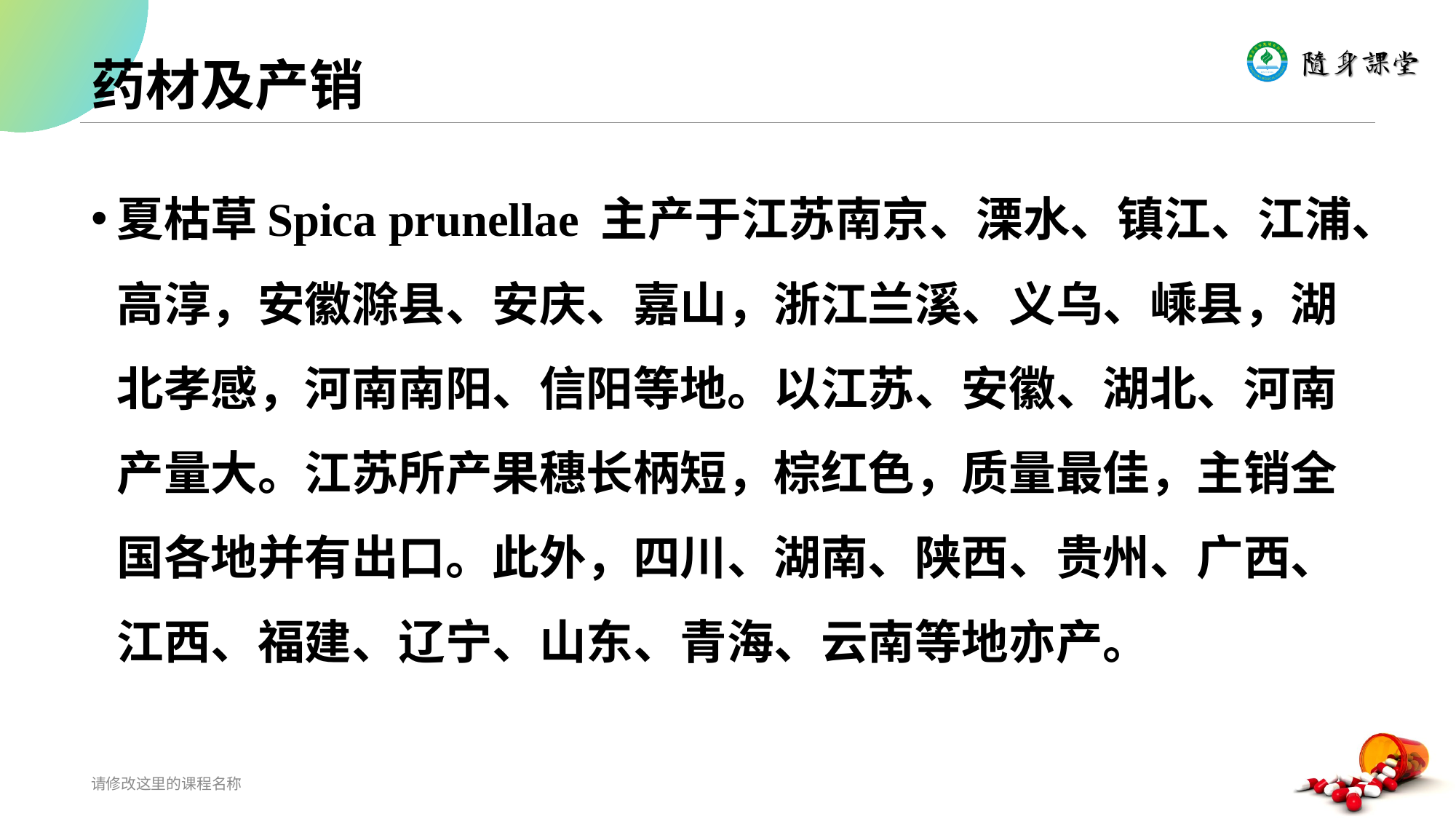

# 药材及产销
夏枯草Spica prunellae 主产于江苏南京、溧水、镇江、江浦、高淳，安徽滁县、安庆、嘉山，浙江兰溪、义乌、嵊县，湖北孝感，河南南阳、信阳等地。以江苏、安徽、湖北、河南产量大。江苏所产果穗长柄短，棕红色，质量最佳，主销全国各地并有出口。此外，四川、湖南、陕西、贵州、广西、江西、福建、辽宁、山东、青海、云南等地亦产。

请修改这里的课程名称
9